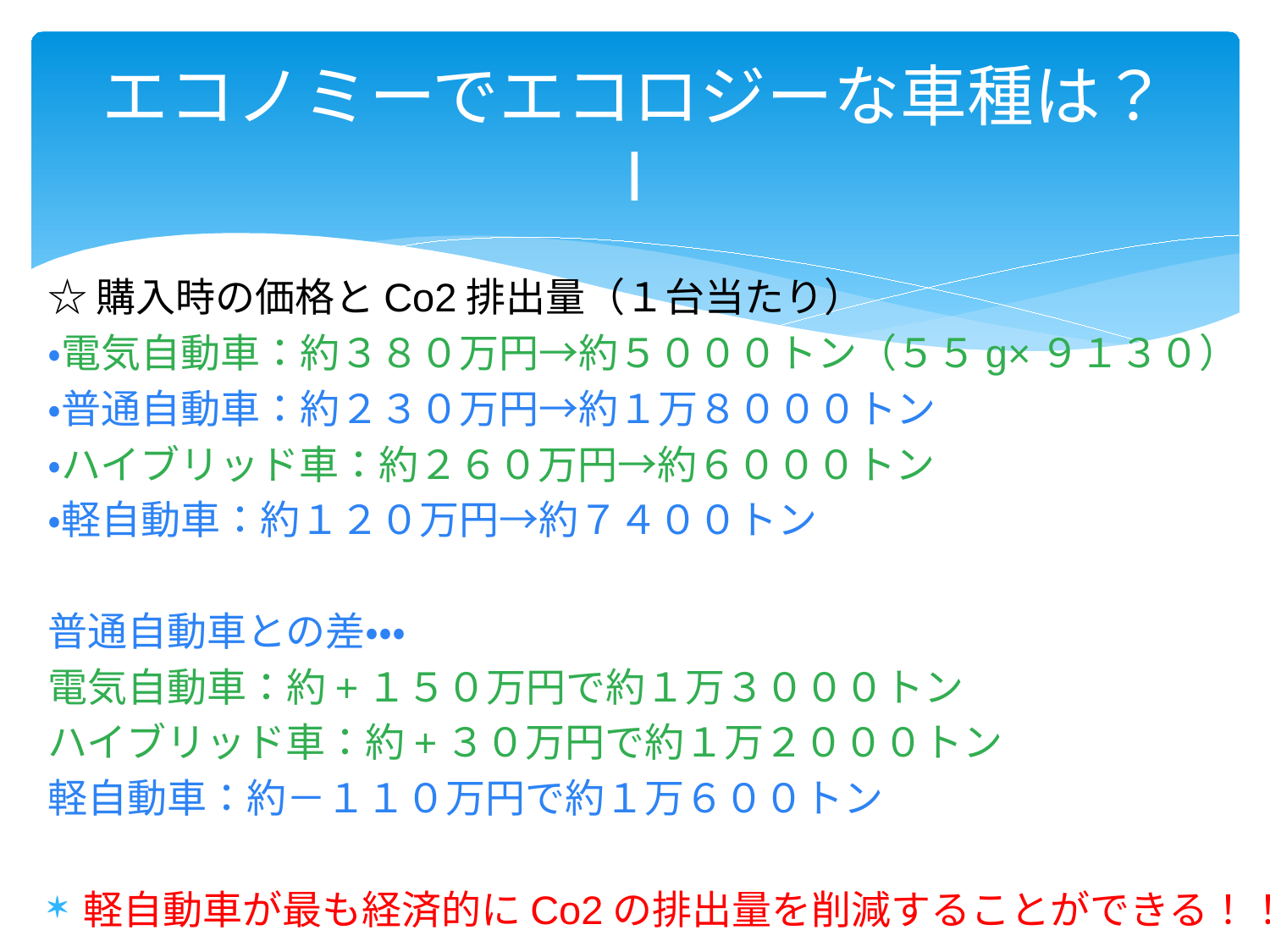

# エコノミーでエコロジーな車種は？Ⅰ
☆購入時の価格とCo2排出量（１台当たり）
・電気自動車：約３８０万円→約５０００トン（５５g×９１３０）
・普通自動車：約２３０万円→約１万８０００トン
・ハイブリッド車：約２６０万円→約６０００トン
・軽自動車：約１２０万円→約７４００トン

普通自動車との差・・・
電気自動車：約+１５０万円で約１万３０００トン
ハイブリッド車：約+３０万円で約１万２０００トン
軽自動車：約－１１０万円で約１万６００トン

軽自動車が最も経済的にCo2の排出量を削減することができる！！